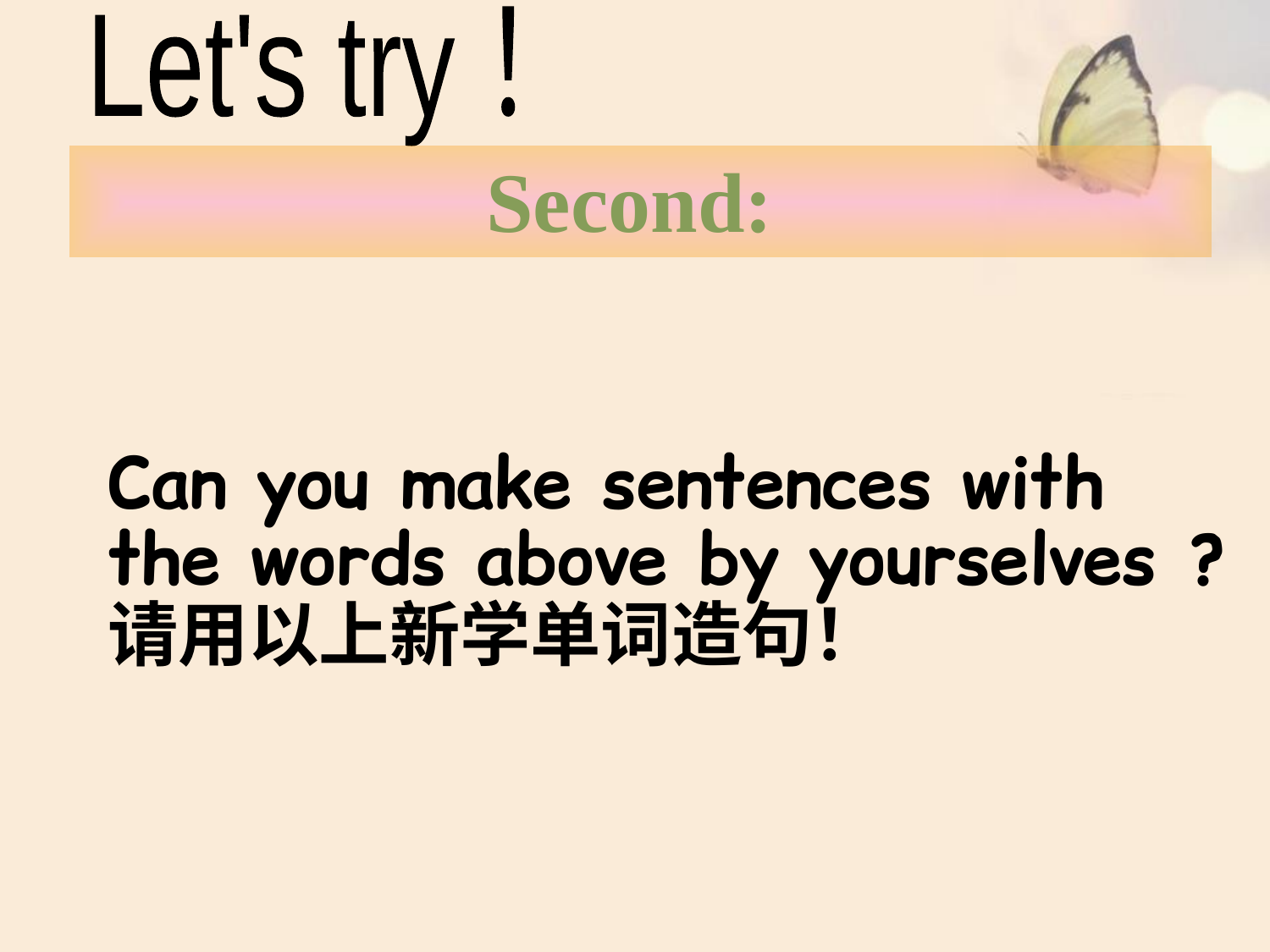

Let's try！
Second:
# Can you make sentences with the words above by yourselves ? 请用以上新学单词造句！